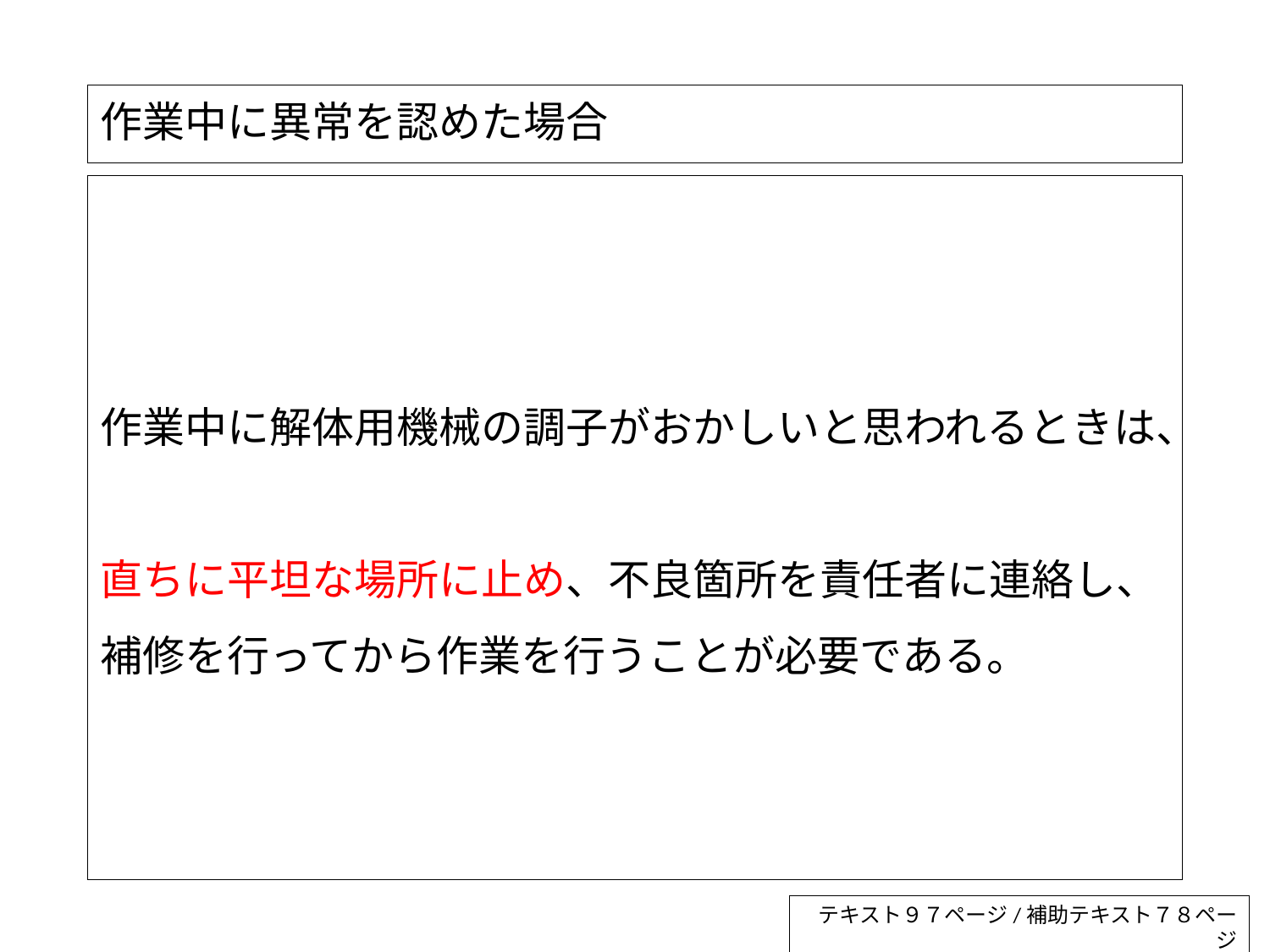

# 作業中に異常を認めた場合
作業中に解体用機械の調子がおかしいと思われるときは、
直ちに平坦な場所に止め、不良箇所を責任者に連絡し、
補修を行ってから作業を行うことが必要である。
テキスト９７ページ/補助テキスト７８ページ